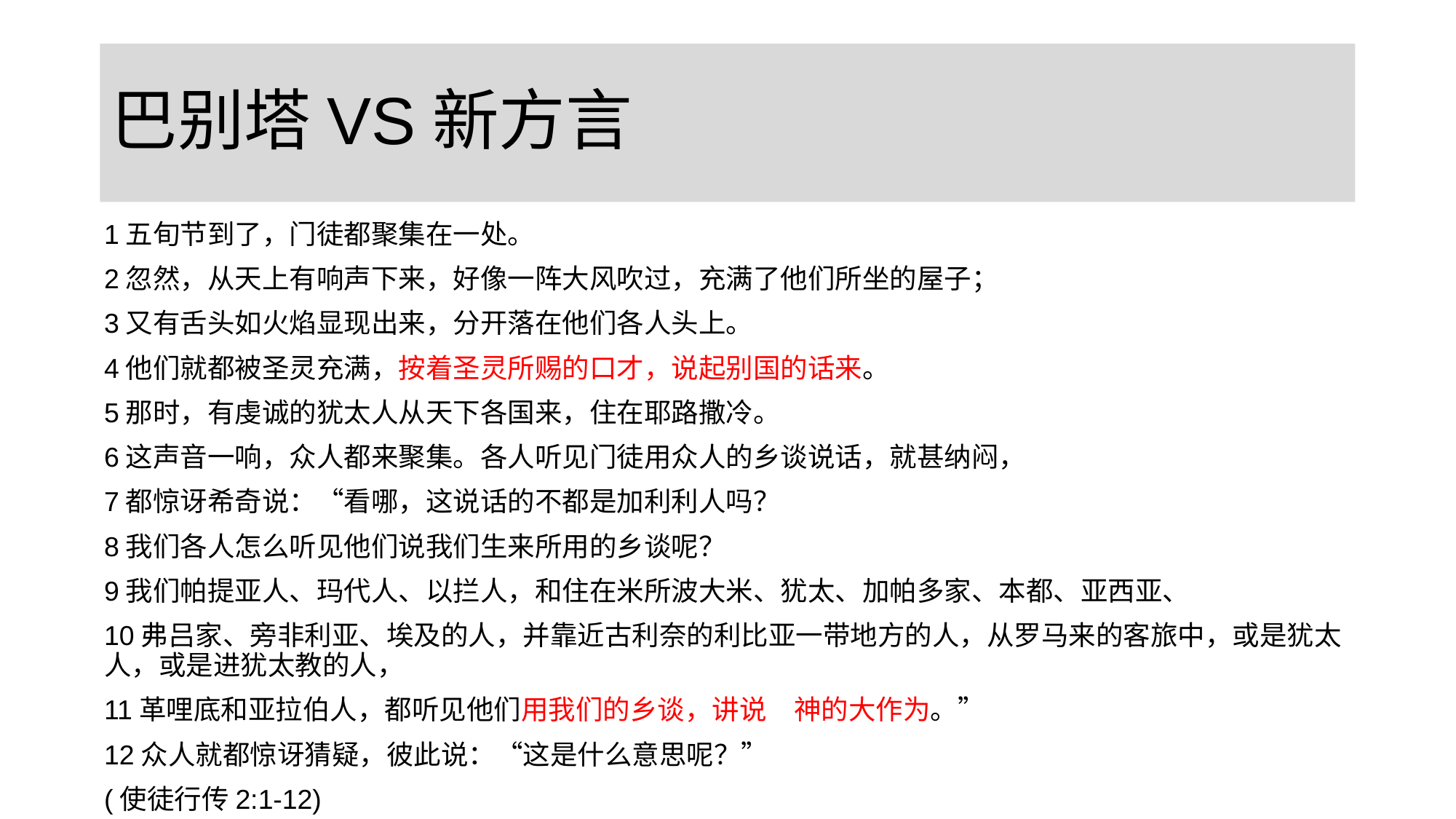

# 巴别塔VS新方言
1五旬节到了，门徒都聚集在一处。
2忽然，从天上有响声下来，好像一阵大风吹过，充满了他们所坐的屋子；
3又有舌头如火焰显现出来，分开落在他们各人头上。
4他们就都被圣灵充满，按着圣灵所赐的口才，说起别国的话来。
5那时，有虔诚的犹太人从天下各国来，住在耶路撒冷。
6这声音一响，众人都来聚集。各人听见门徒用众人的乡谈说话，就甚纳闷，
7都惊讶希奇说：“看哪，这说话的不都是加利利人吗？
8我们各人怎么听见他们说我们生来所用的乡谈呢？
9我们帕提亚人、玛代人、以拦人，和住在米所波大米、犹太、加帕多家、本都、亚西亚、
10弗吕家、旁非利亚、埃及的人，并靠近古利奈的利比亚一带地方的人，从罗马来的客旅中，或是犹太人，或是进犹太教的人，
11革哩底和亚拉伯人，都听见他们用我们的乡谈，讲说　神的大作为。”
12众人就都惊讶猜疑，彼此说：“这是什么意思呢？”
(使徒行传2:1-12)